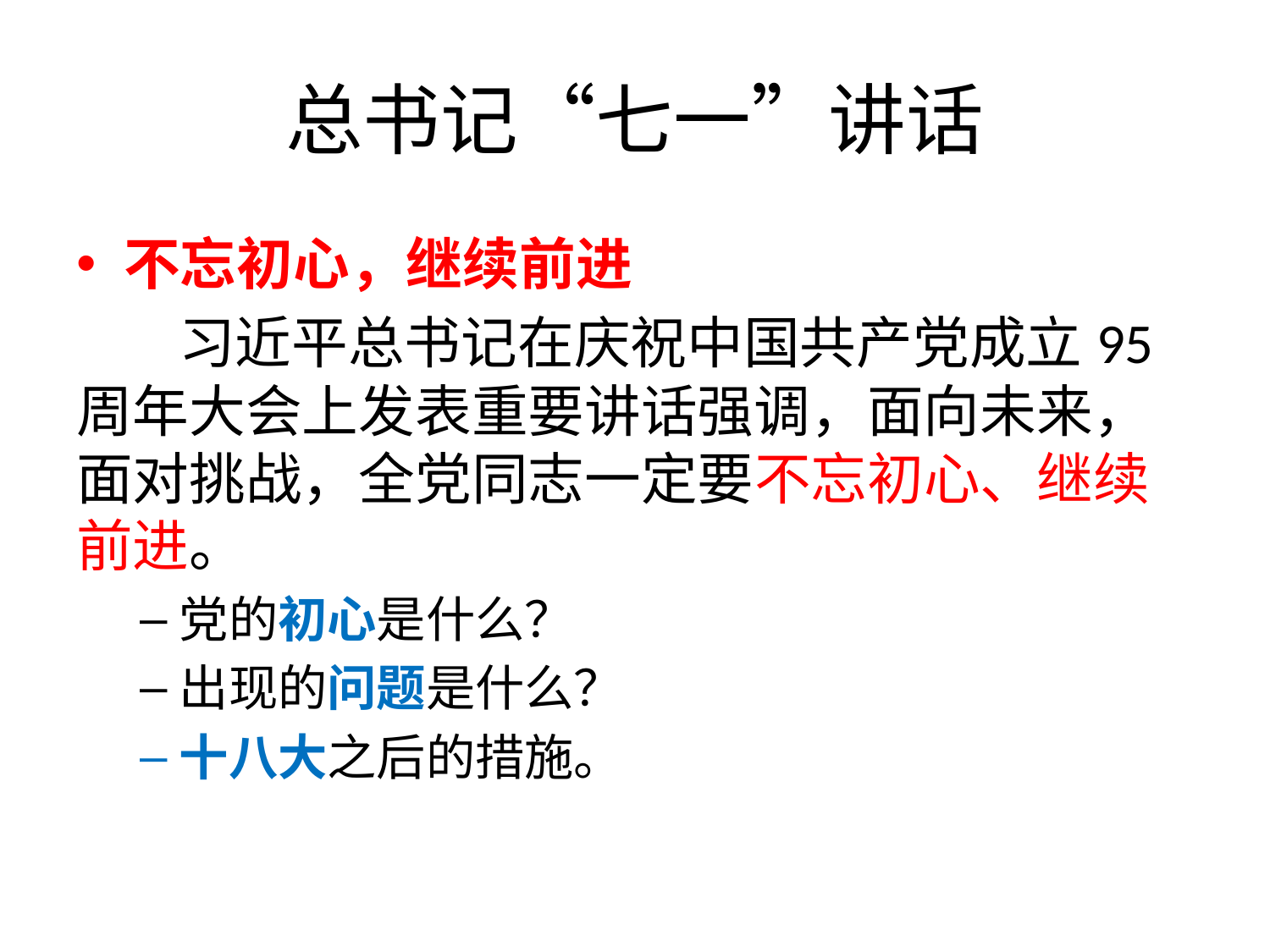

# 总书记“七一”讲话
不忘初心，继续前进
       习近平总书记在庆祝中国共产党成立95周年大会上发表重要讲话强调，面向未来，面对挑战，全党同志一定要不忘初心、继续前进。
党的初心是什么？
出现的问题是什么？
十八大之后的措施。